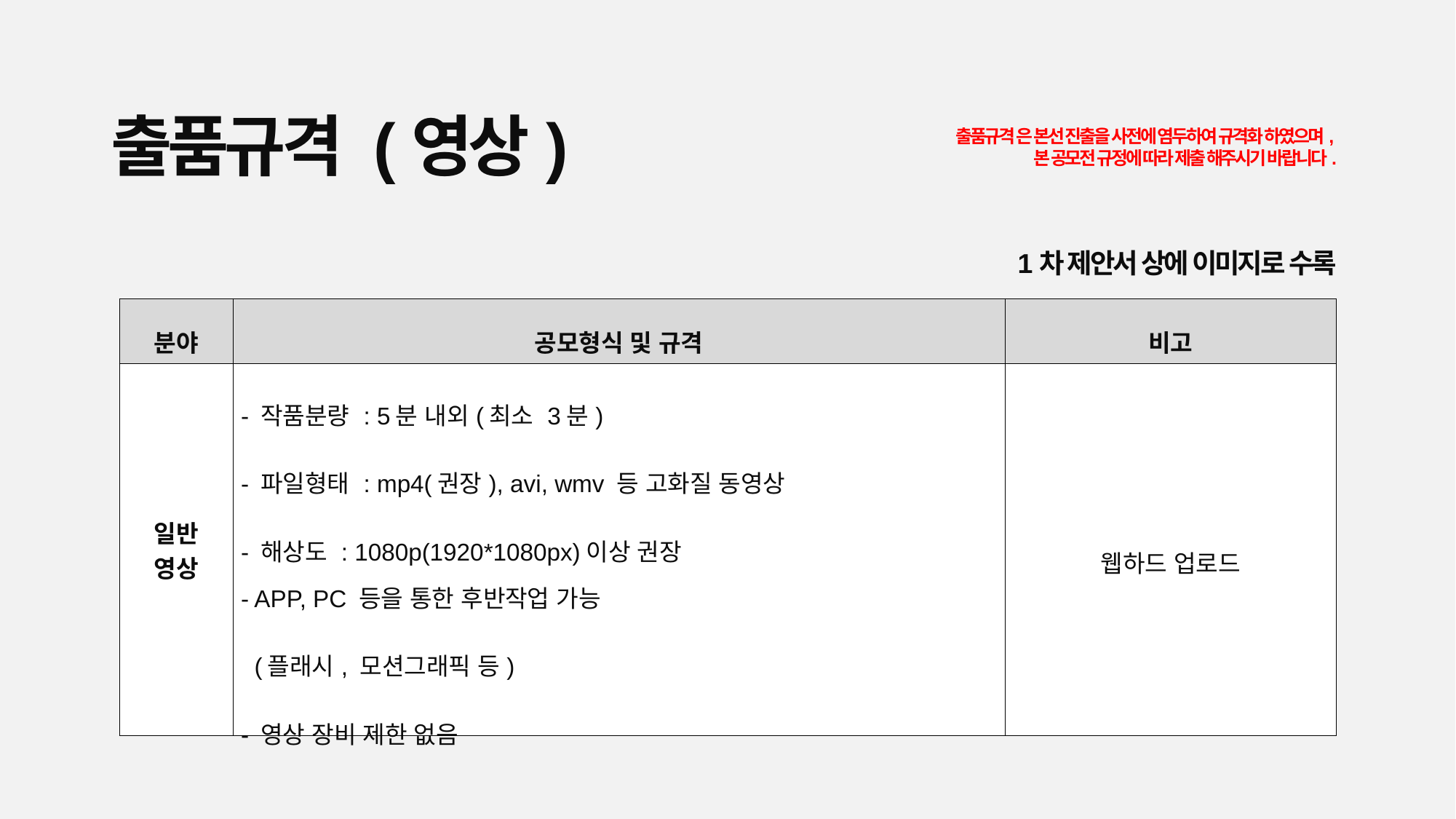

# 출품규격 (영상)
출품규격 은 본선 진출을 사전에 염두하여 규격화 하였으며,
본 공모전 규정에 따라 제출 해주시기 바랍니다.
1차 제안서 상에 이미지로 수록
| 분야 | 공모형식 및 규격 | 비고 |
| --- | --- | --- |
| 일반 영상 | - 작품분량 : 5분 내외(최소 3분) - 파일형태 : mp4(권장), avi, wmv 등 고화질 동영상 - 해상도 : 1080p(1920\*1080px)이상 권장 - APP, PC 등을 통한 후반작업 가능 (플래시, 모션그래픽 등) - 영상 장비 제한 없음 | 웹하드 업로드 |